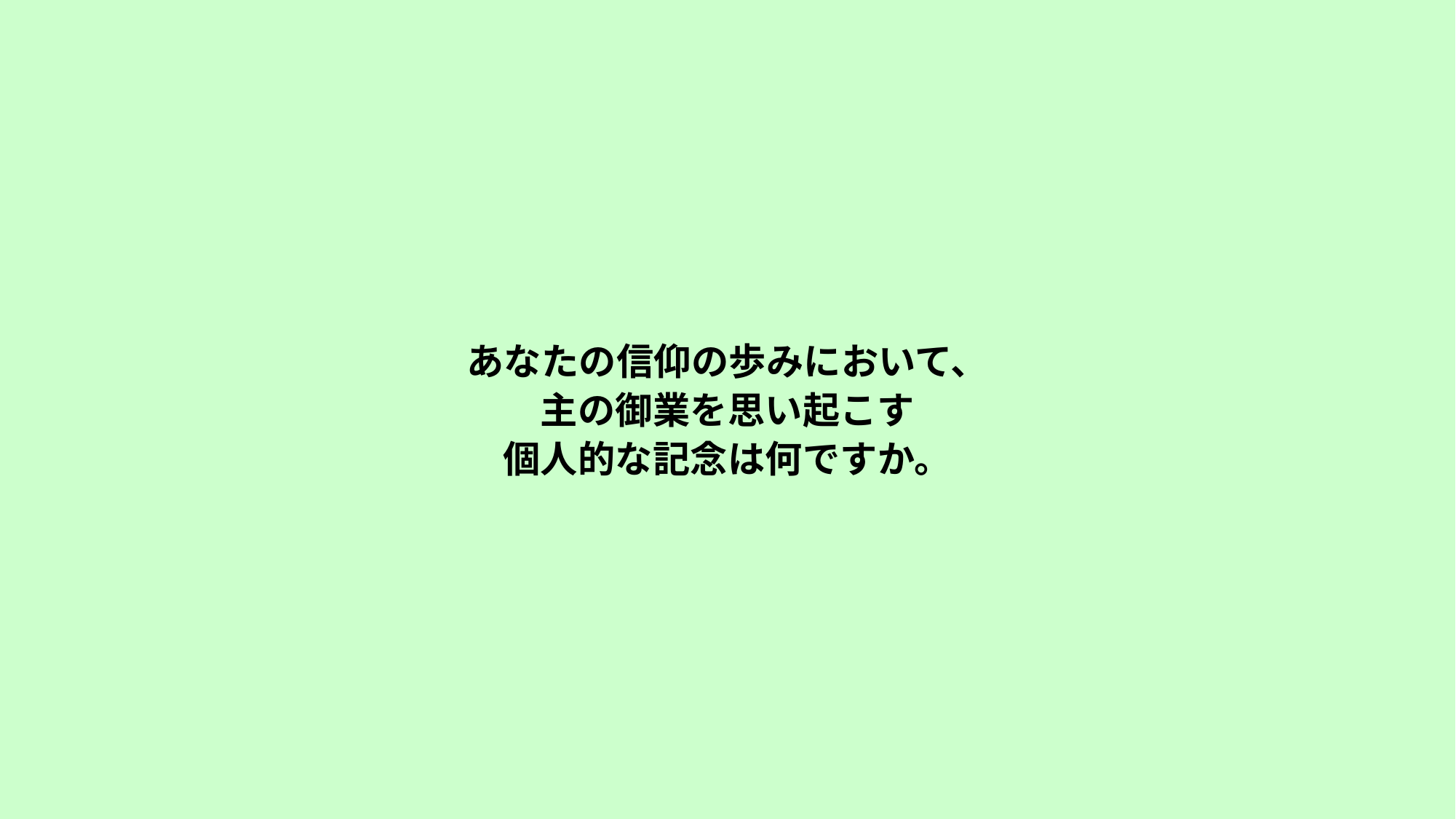

# あなたの信仰の歩みにおいて、 主の御業を思い起こす 個人的な記念は何ですか。